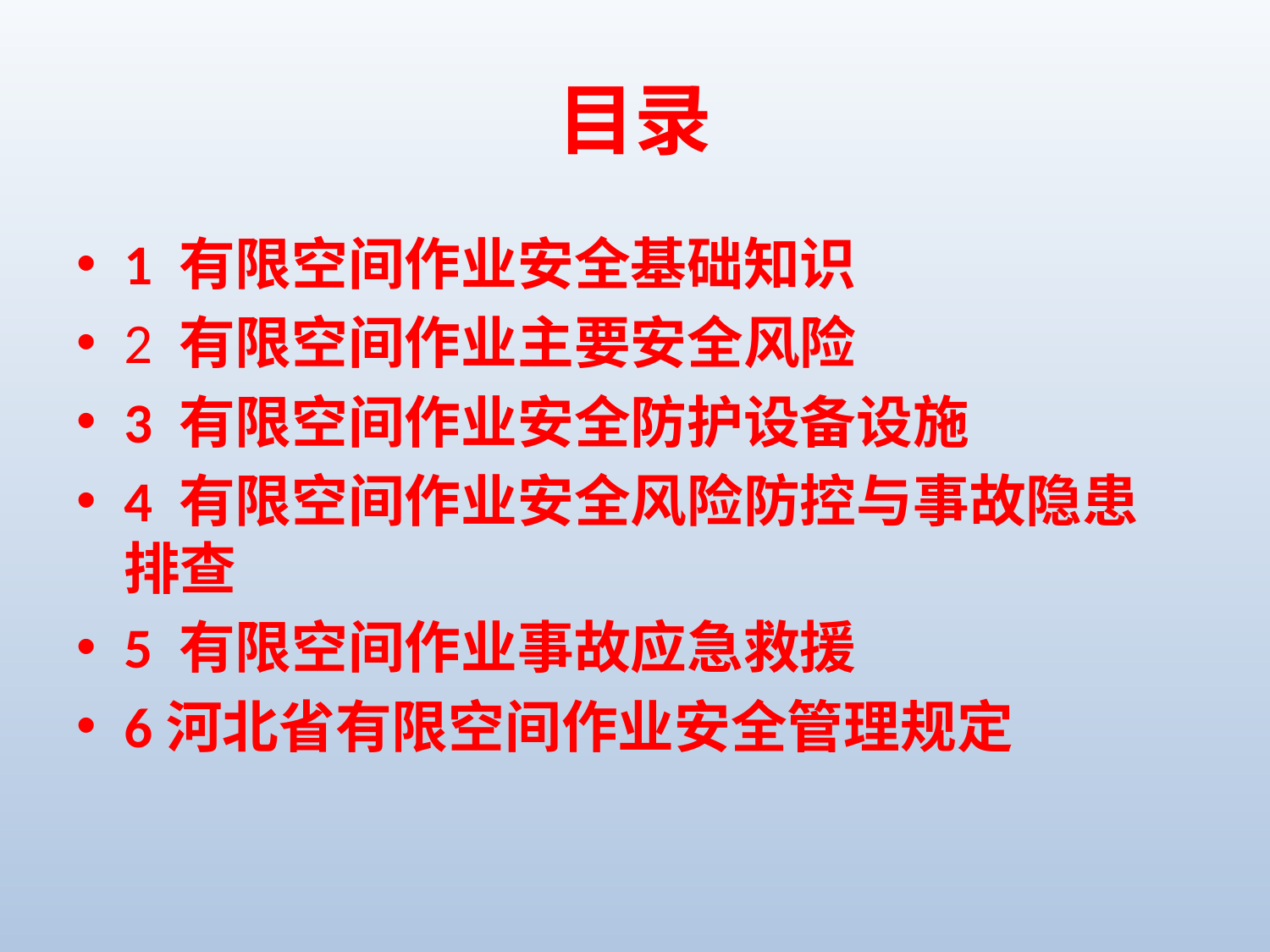

# 目录
1 有限空间作业安全基础知识
2 有限空间作业主要安全风险
3 有限空间作业安全防护设备设施
4 有限空间作业安全风险防控与事故隐患排查
5 有限空间作业事故应急救援
6河北省有限空间作业安全管理规定